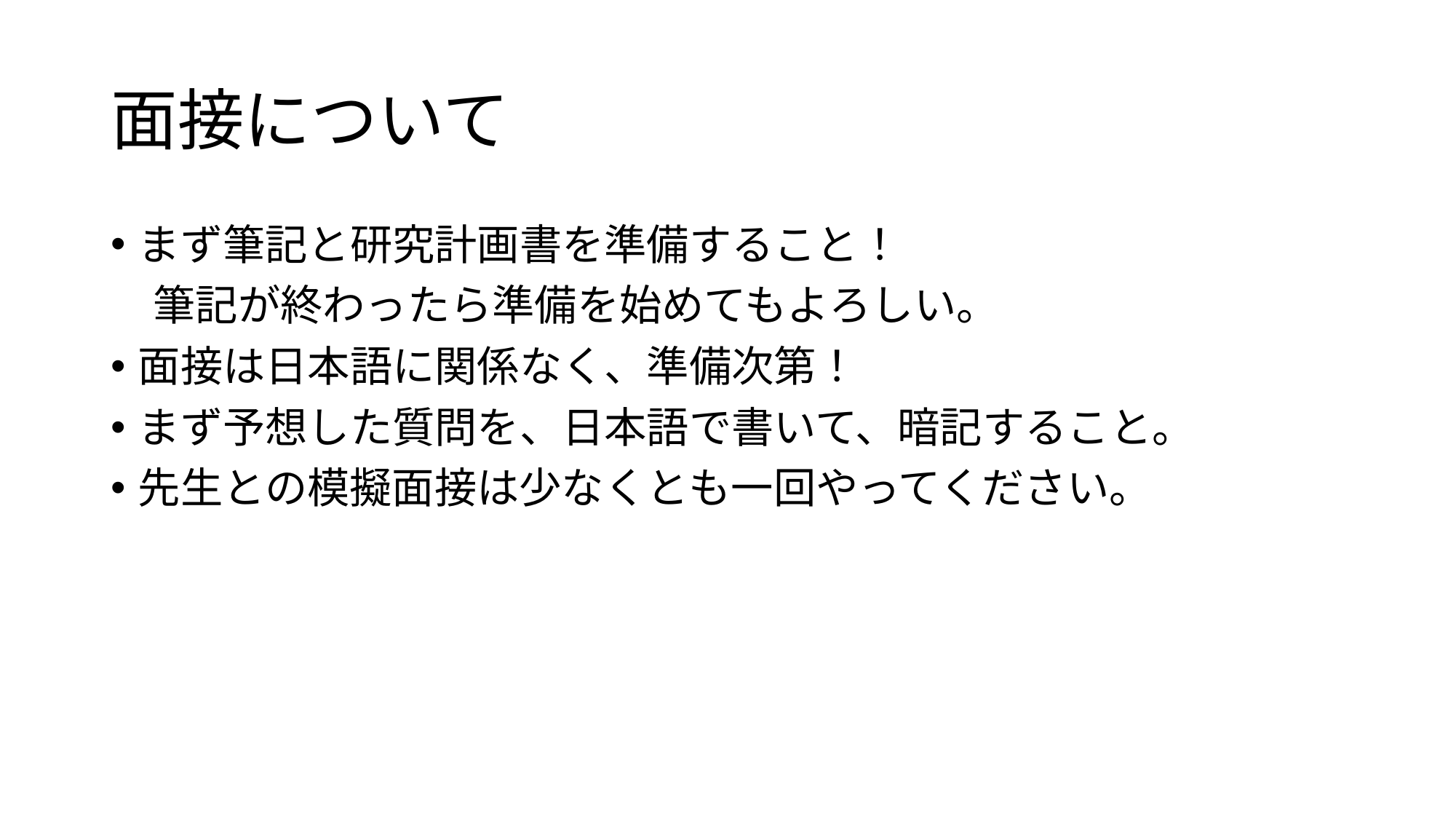

# 面接について
まず筆記と研究計画書を準備すること！
　筆記が終わったら準備を始めてもよろしい。
面接は日本語に関係なく、準備次第！
まず予想した質問を、日本語で書いて、暗記すること。
先生との模擬面接は少なくとも一回やってください。